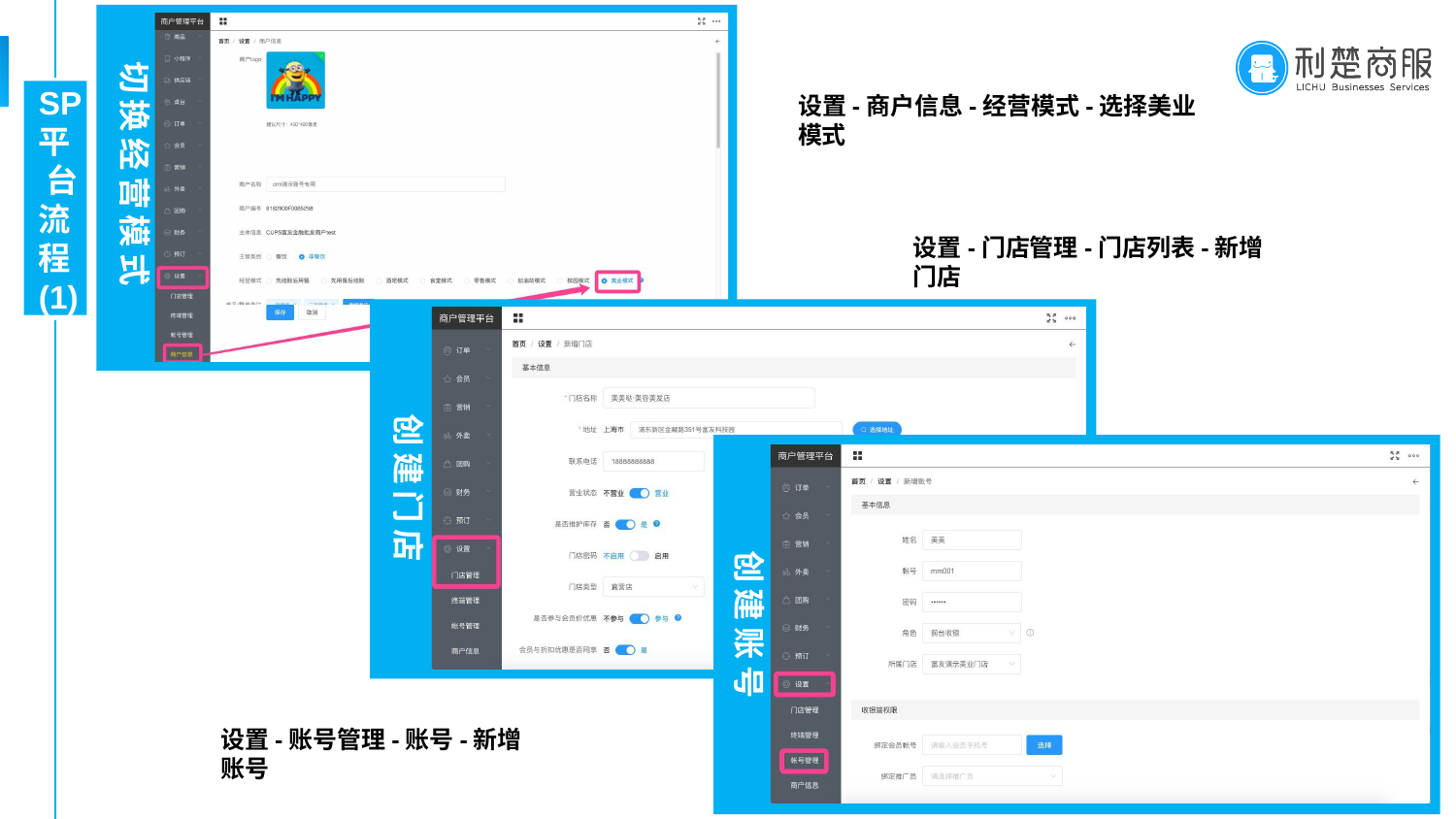

切换经营模式
SP平    台 流 程 (1)
设置-商户信息-经营模式-选择美业模式
切
换经营模式

设置-门店管理-门店列表-新增门店

创建门店

创建账号
设置-账号管理-账号-新增账号